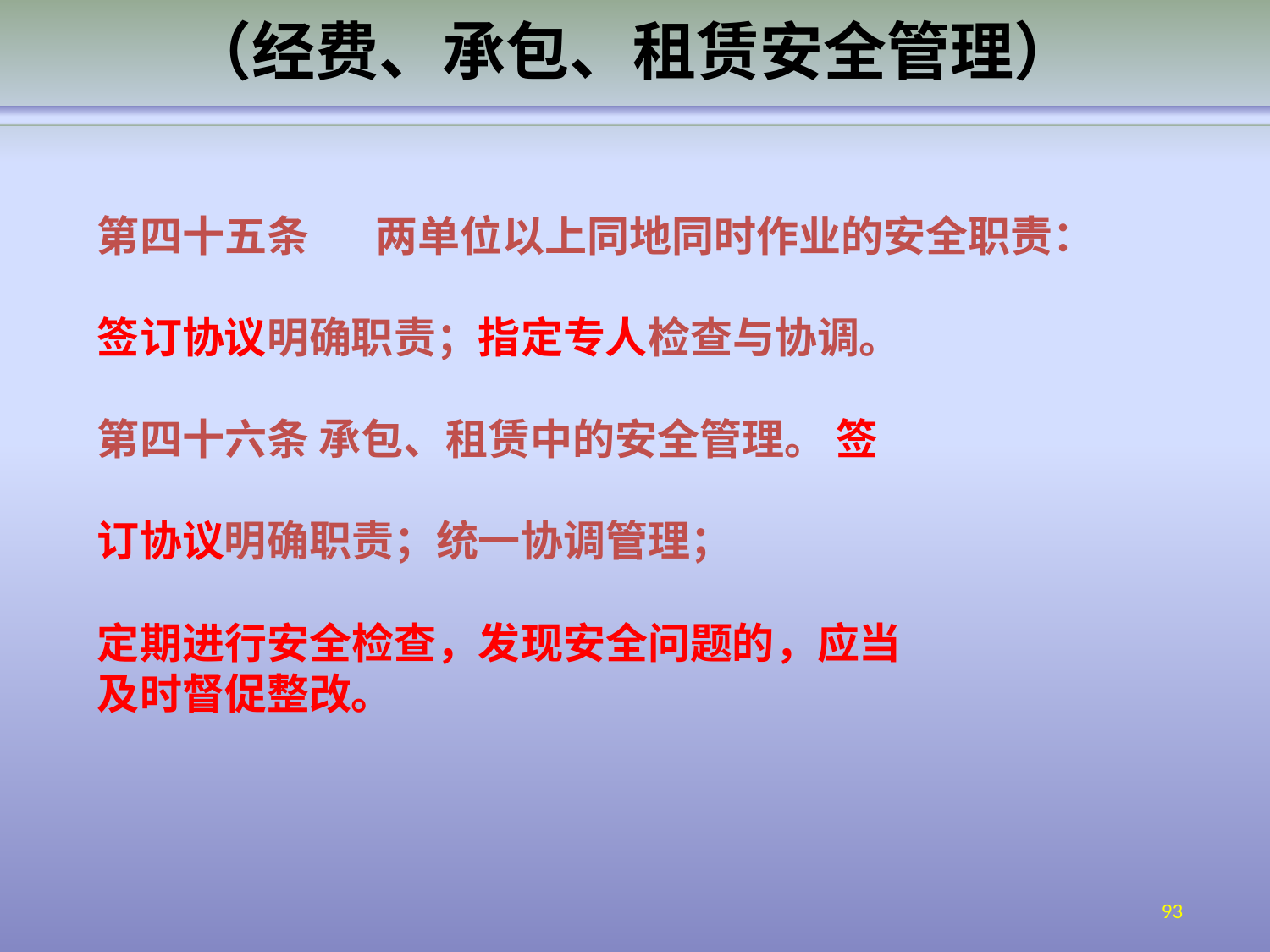

# （经费、承包、租赁安全管理）
第四十五条	两单位以上同地同时作业的安全职责：
签订协议明确职责；指定专人检查与协调。 第四十六条 承包、租赁中的安全管理。 签订协议明确职责；统一协调管理；

定期进行安全检查，发现安全问题的，应当及时督促整改。
93